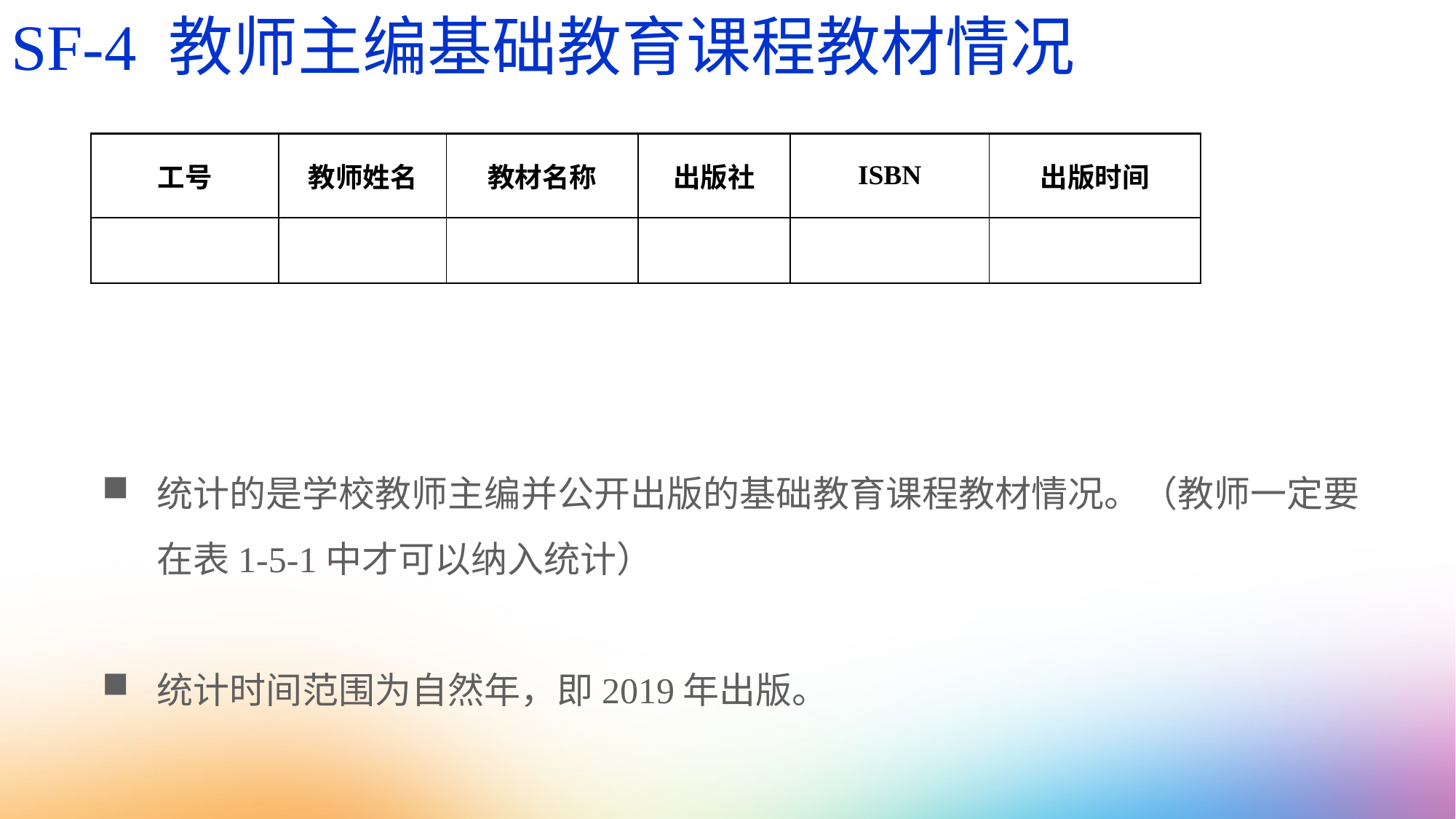

SF-4 教师主编基础教育课程教材情况

| 工号 | 教师姓名 | 教材名称 | 出版社 | ISBN | 出版时间 |
| --- | --- | --- | --- | --- | --- |
|  |  |  |  |  |  |
统计的是学校教师主编并公开出版的基础教育课程教材情况。（教师一定要在表1-5-1中才可以纳入统计）

统计时间范围为自然年，即2019年出版。